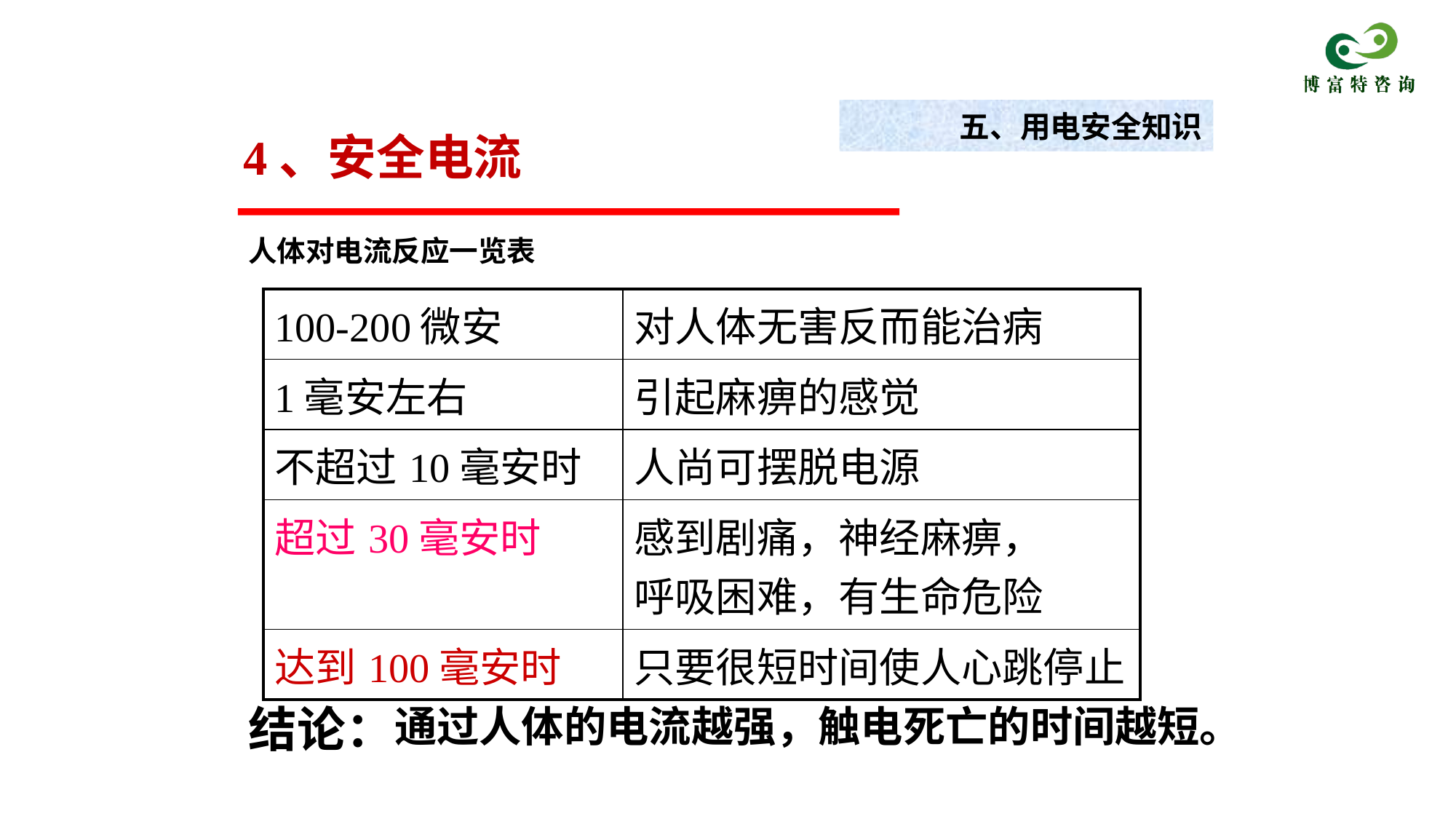

五、用电安全知识
 4、安全电流
人体对电流反应一览表

| 100-200微安 | 对人体无害反而能治病 |
| --- | --- |
| 1毫安左右 | 引起麻痹的感觉 |
| 不超过10毫安时 | 人尚可摆脱电源 |
| 超过30毫安时 | 感到剧痛，神经麻痹， 呼吸困难，有生命危险 |
| 达到100毫安时 | 只要很短时间使人心跳停止 |
结论：
通过人体的电流越强，触电死亡的时间越短。